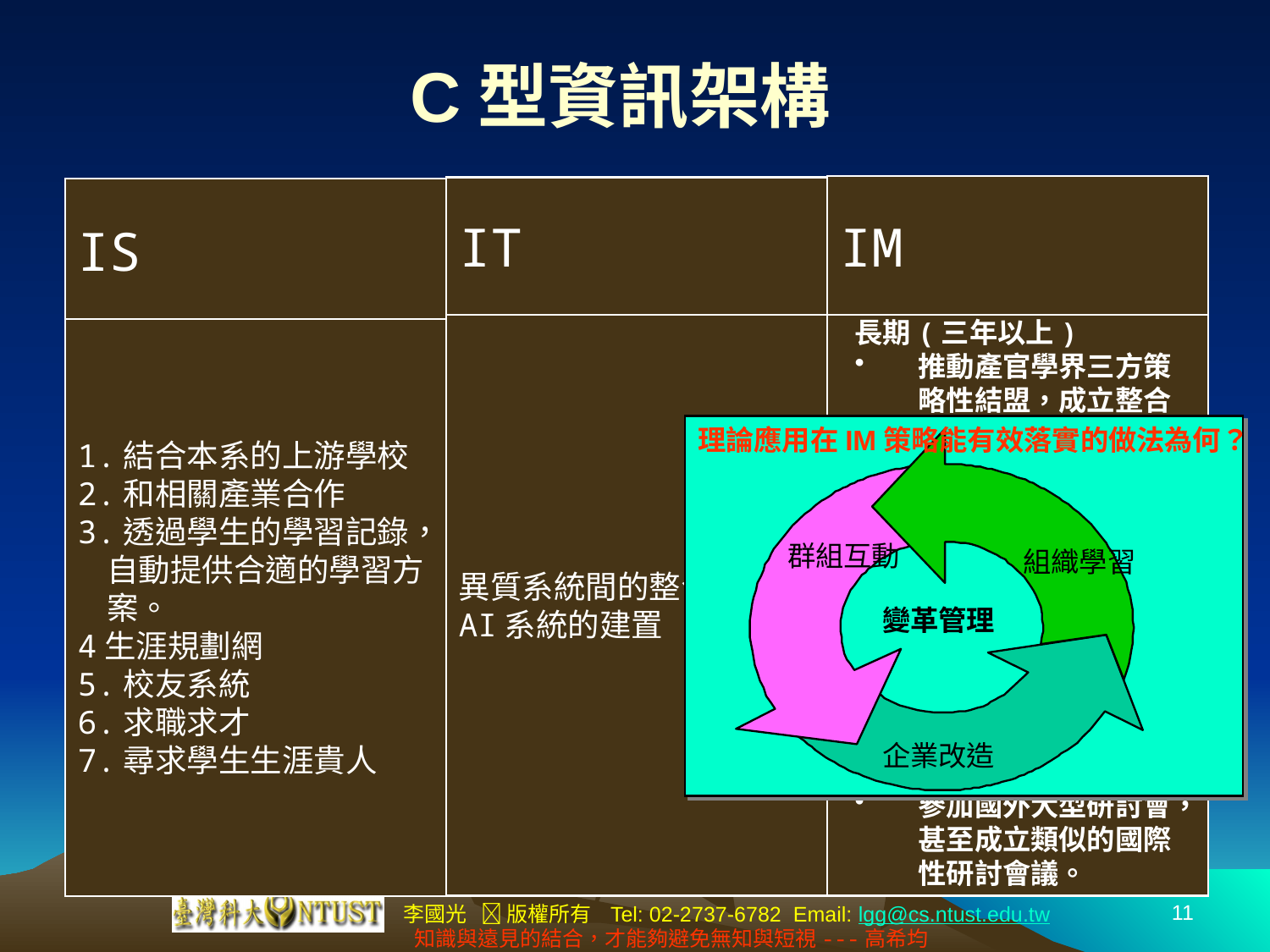

# C型資訊架構
IM
IT
IS
異質系統間的整合
AI系統的建置

1.結合本系的上游學校
2.和相關產業合作
3.透過學生的學習記錄，
   自動提供合適的學習方
   案。
4生涯規劃網
5.校友系統
6.求職求才
7.尋求學生生涯貴人
長期(三年以上)
推動產官學界三方策略性結盟，成立整合式研究中心。
與產業界成立策略團隊進行長期性的專門人才培訓計劃。
尋求校際合作的機會。
整合系上老師研究與著作，以及研究生論文電子化，並將參考來源（書，論文）也一併加入。
成立推廣教育班。
參加國外大型研討會，甚至成立類似的國際性研討會議。

理論應用在IM策略能有效落實的做法為何？

群組互動
組織學習

變革管理

企業改造
11